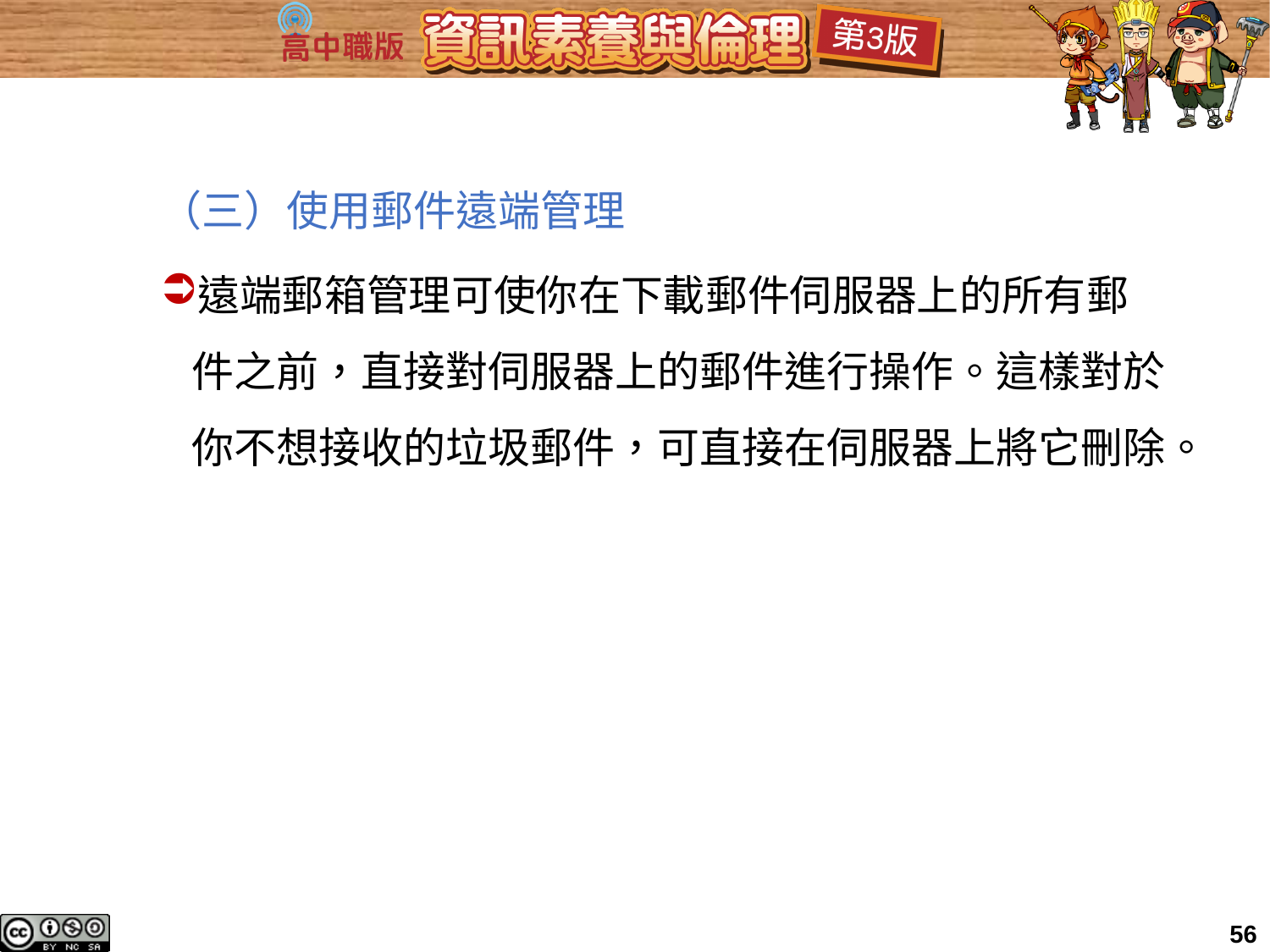

（三）使用郵件遠端管理
遠端郵箱管理可使你在下載郵件伺服器上的所有郵件之前，直接對伺服器上的郵件進行操作。這樣對於你不想接收的垃圾郵件，可直接在伺服器上將它刪除。
56